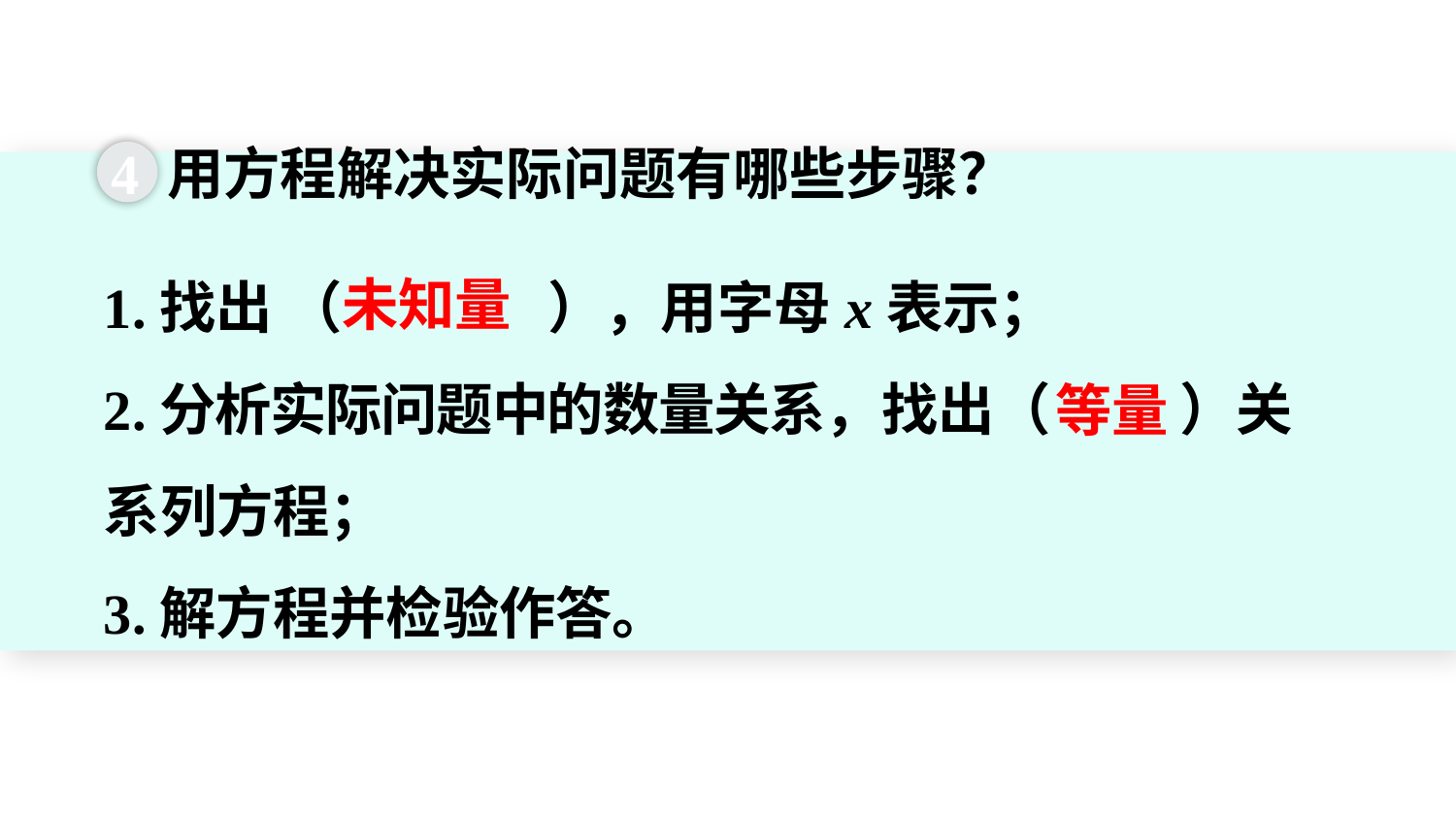

4 用方程解决实际问题有哪些步骤？

1.找出 （                ），用字母x表示；
2.分析实际问题中的数量关系，找出（          ）关
系列方程；
3.解方程并检验作答。
未知量
等量